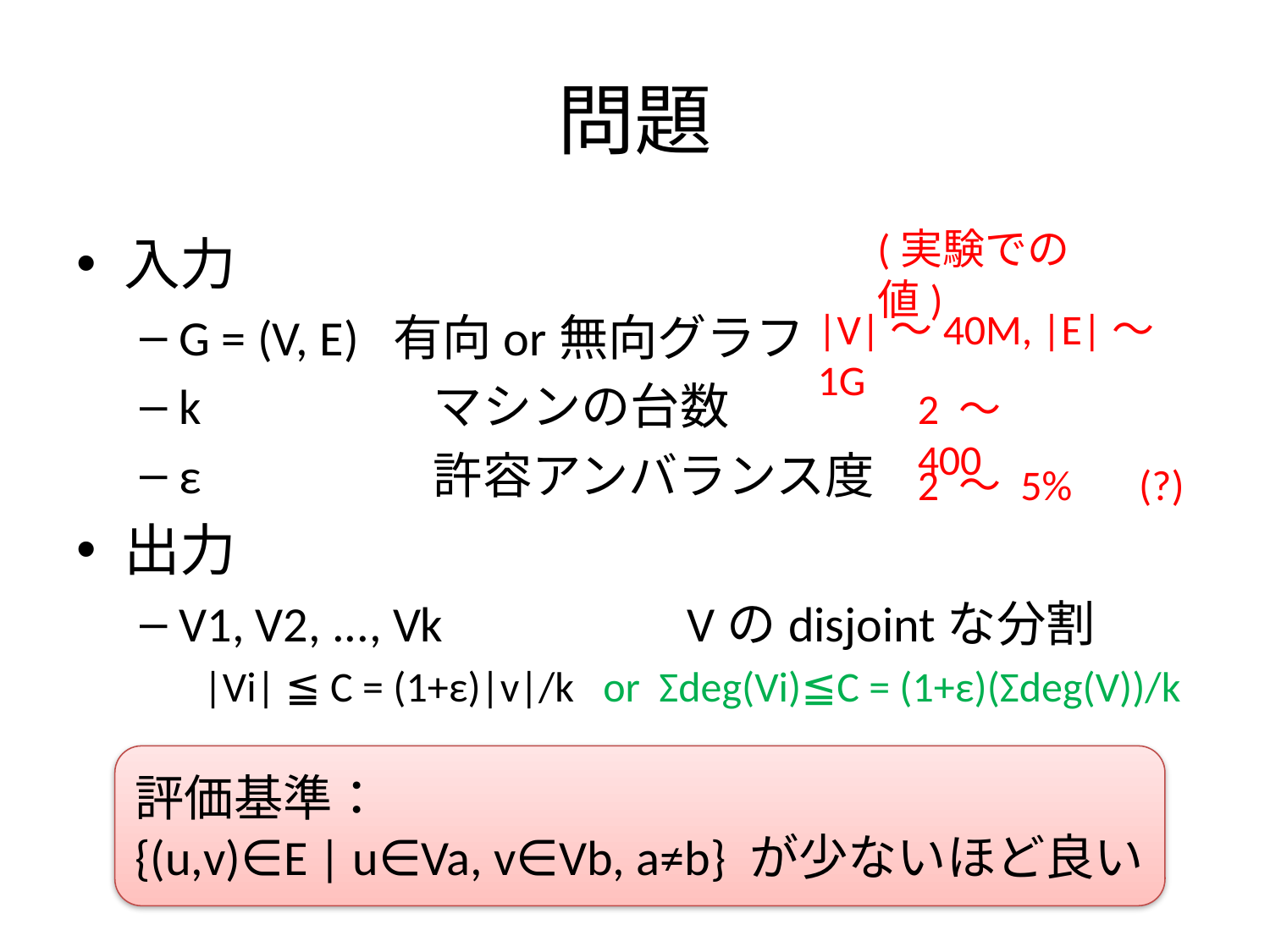

# 問題
(実験での値)
入力
G = (V, E)  有向or無向グラフ
k		マシンの台数
ε		許容アンバランス度
出力
V1, V2, ..., Vk		Vのdisjointな分割
|Vi| ≦ C = (1+ε)|v|/k   or  Σdeg(Vi)≦C = (1+ε)(Σdeg(V))/k
|V|～40M, |E|～1G
2 ～ 400
2 ～ 5%       (?)
評価基準：
{(u,v)∈E | u∈Va, v∈Vb, a≠b} が少ないほど良い